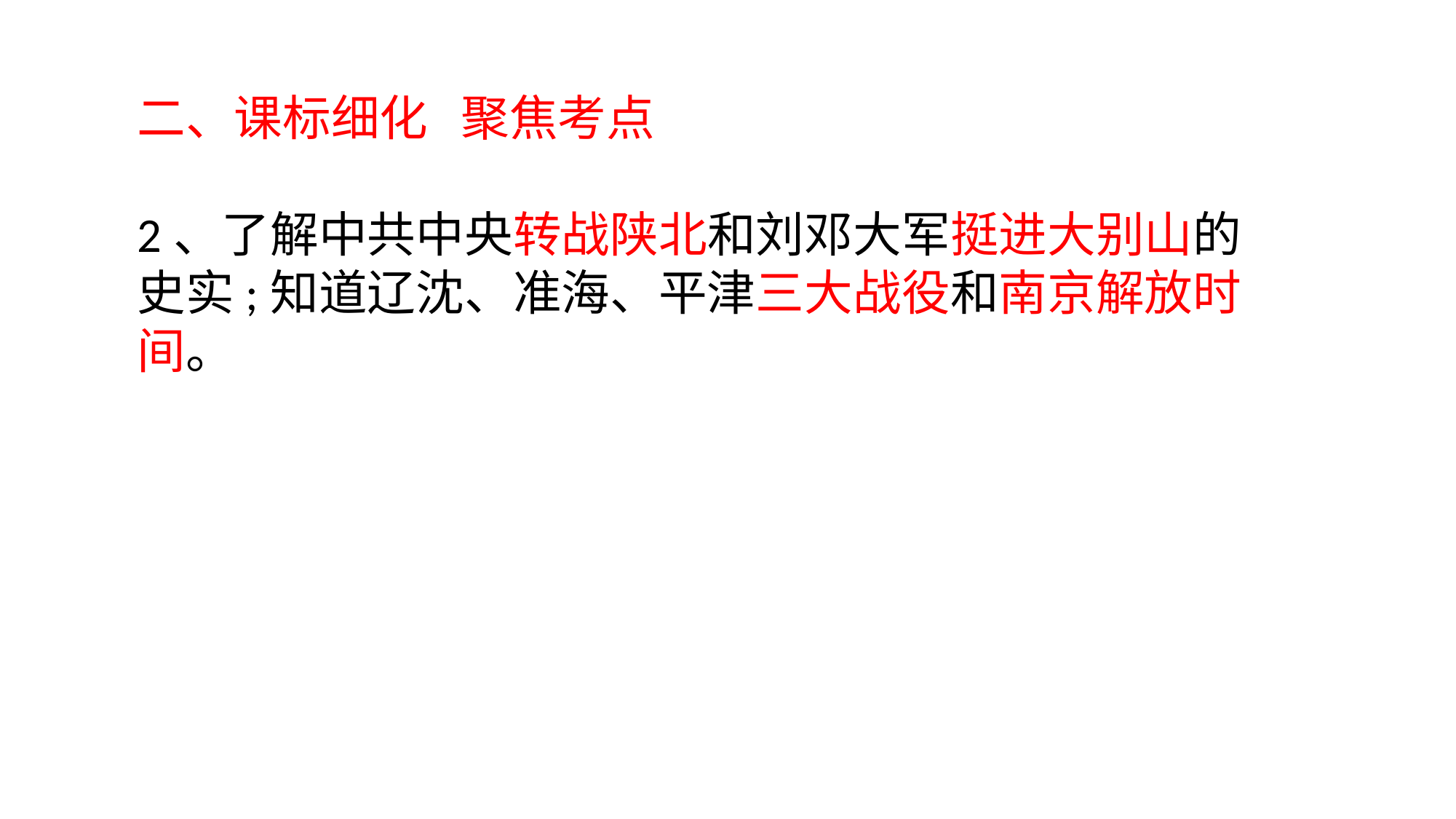

二、课标细化   聚焦考点

2、了解中共中央转战陕北和刘邓大军挺进大别山的史实;知道辽沈、准海、平津三大战役和南京解放时间。